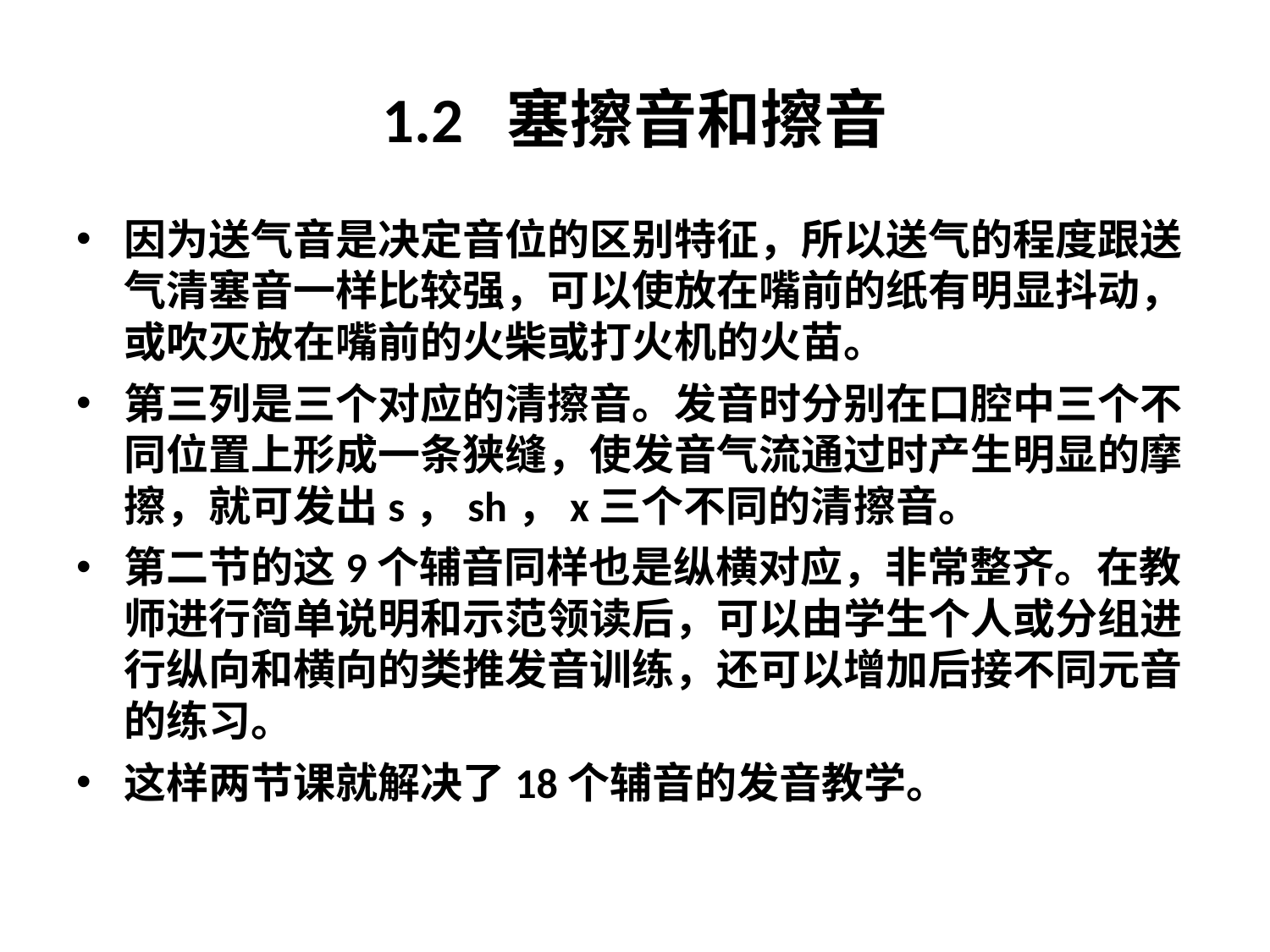

# 1.2  塞擦音和擦音
因为送气音是决定音位的区别特征，所以送气的程度跟送气清塞音一样比较强，可以使放在嘴前的纸有明显抖动，或吹灭放在嘴前的火柴或打火机的火苗。
第三列是三个对应的清擦音。发音时分别在口腔中三个不同位置上形成一条狭缝，使发音气流通过时产生明显的摩擦，就可发出s，sh，x三个不同的清擦音。
第二节的这9个辅音同样也是纵横对应，非常整齐。在教师进行简单说明和示范领读后，可以由学生个人或分组进行纵向和横向的类推发音训练，还可以增加后接不同元音的练习。
这样两节课就解决了18个辅音的发音教学。